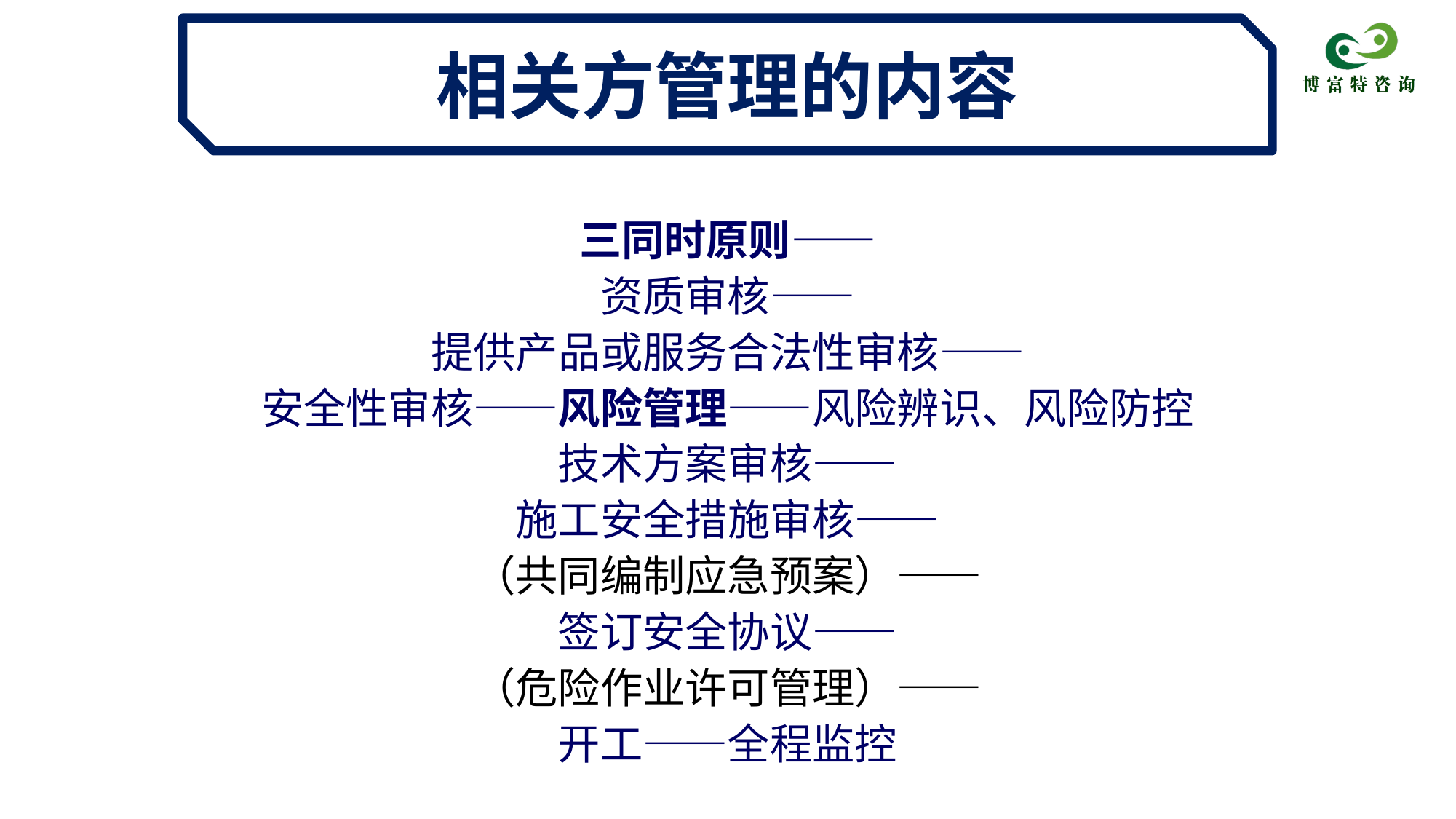

相关方管理的内容
三同时原则——
资质审核——
提供产品或服务合法性审核——
安全性审核——风险管理——风险辨识、风险防控
技术方案审核——
施工安全措施审核——
（共同编制应急预案）——
签订安全协议——
（危险作业许可管理）——
开工——全程监控